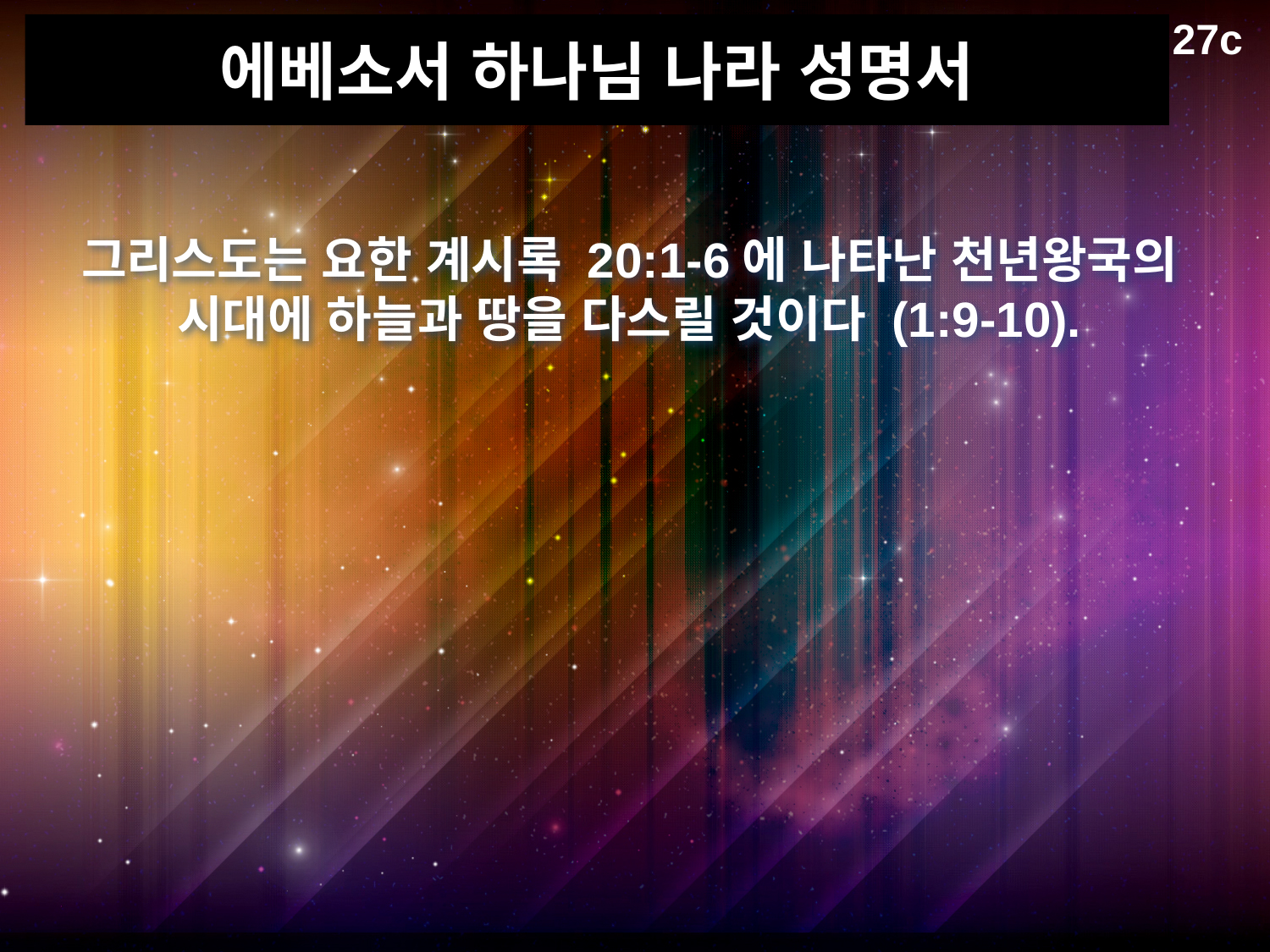

27c
# 에베소서 하나님 나라 성명서

그리스도는 요한 계시록 20:1-6에 나타난 천년왕국의 시대에 하늘과 땅을 다스릴 것이다 (1:9-10).